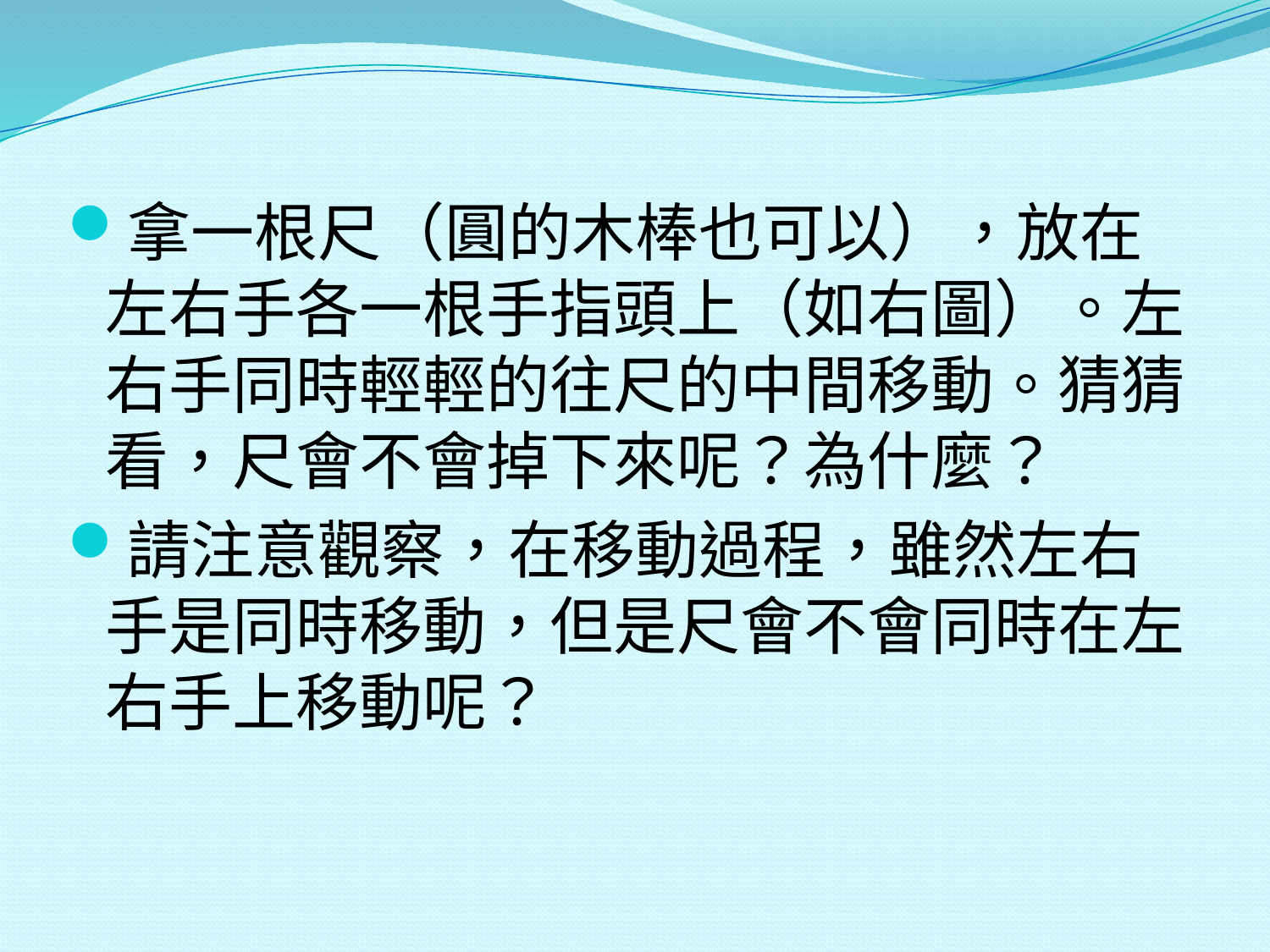

拿一根尺（圓的木棒也可以），放在左右手各一根手指頭上（如右圖）。左右手同時輕輕的往尺的中間移動。猜猜看，尺會不會掉下來呢？為什麼？
請注意觀察，在移動過程，雖然左右手是同時移動，但是尺會不會同時在左右手上移動呢？